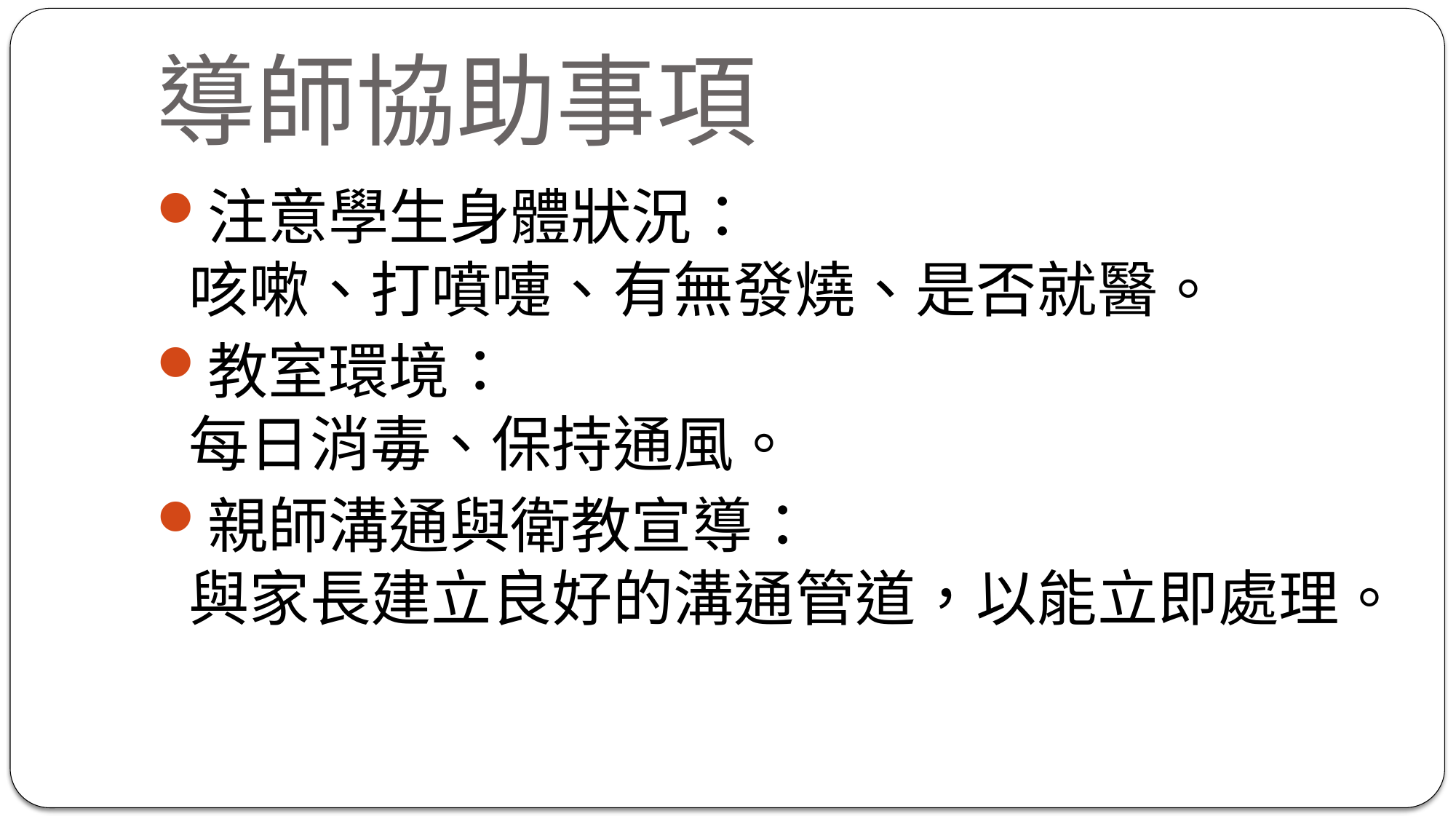

# 導師協助事項
注意學生身體狀況：
咳嗽、打噴嚏、有無發燒、是否就醫。
教室環境：
每日消毒、保持通風。
親師溝通與衛教宣導：
與家長建立良好的溝通管道，以能立即處理。